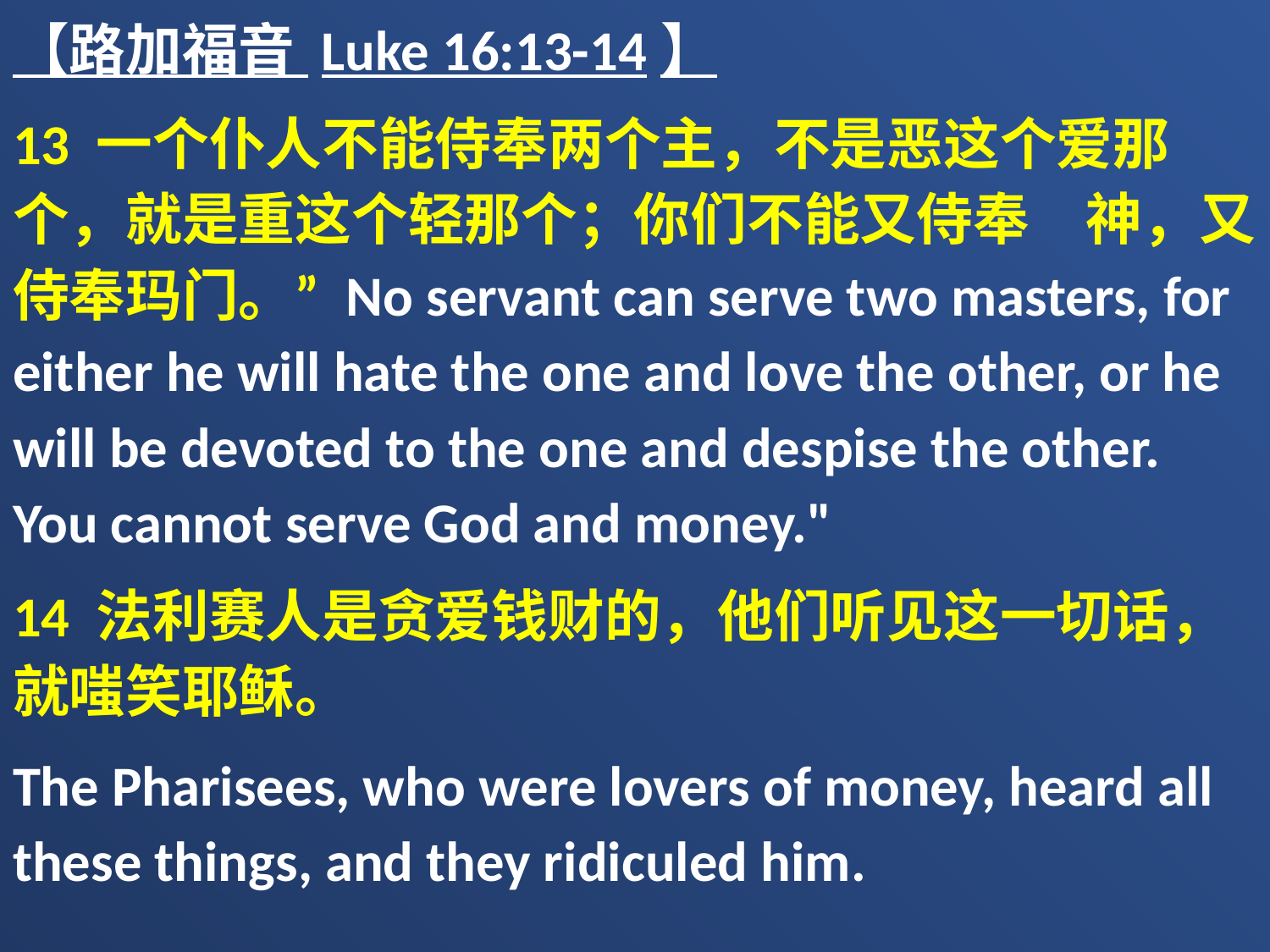

【路加福音 Luke 16:13-14】
13 一个仆人不能侍奉两个主，不是恶这个爱那个，就是重这个轻那个；你们不能又侍奉　神，又侍奉玛门。” No servant can serve two masters, for either he will hate the one and love the other, or he will be devoted to the one and despise the other. You cannot serve God and money."
14 法利赛人是贪爱钱财的，他们听见这一切话，就嗤笑耶稣。
The Pharisees, who were lovers of money, heard all these things, and they ridiculed him.